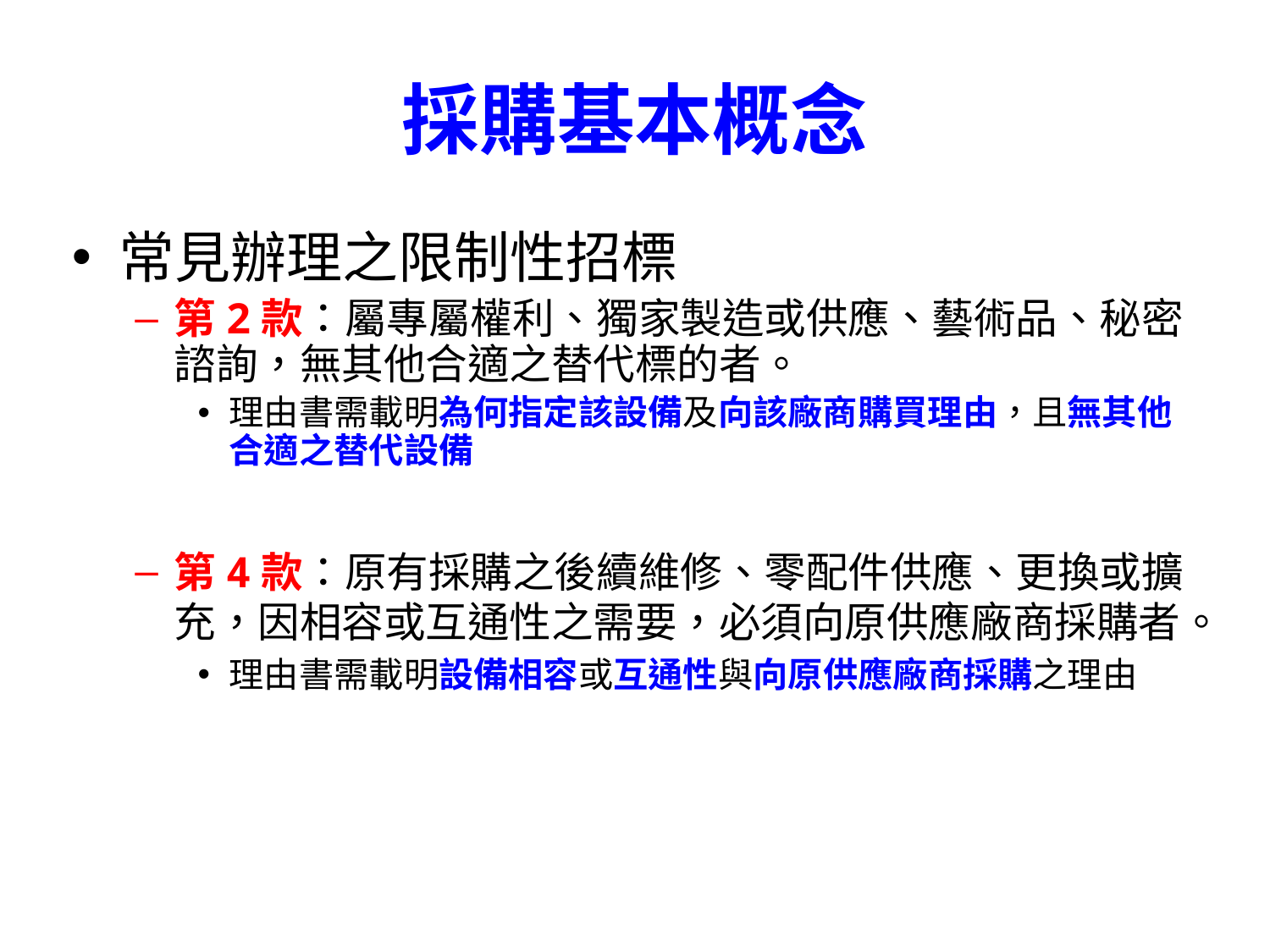

# 採購基本概念
常見辦理之限制性招標
第2款：屬專屬權利、獨家製造或供應、藝術品、秘密 諮詢，無其他合適之替代標的者。
理由書需載明為何指定該設備及向該廠商購買理由，且無其他合適之替代設備

第4款：原有採購之後續維修、零配件供應、更換或擴充，因相容或互通性之需要，必須向原供應廠商採購者。
理由書需載明設備相容或互通性與向原供應廠商採購之理由